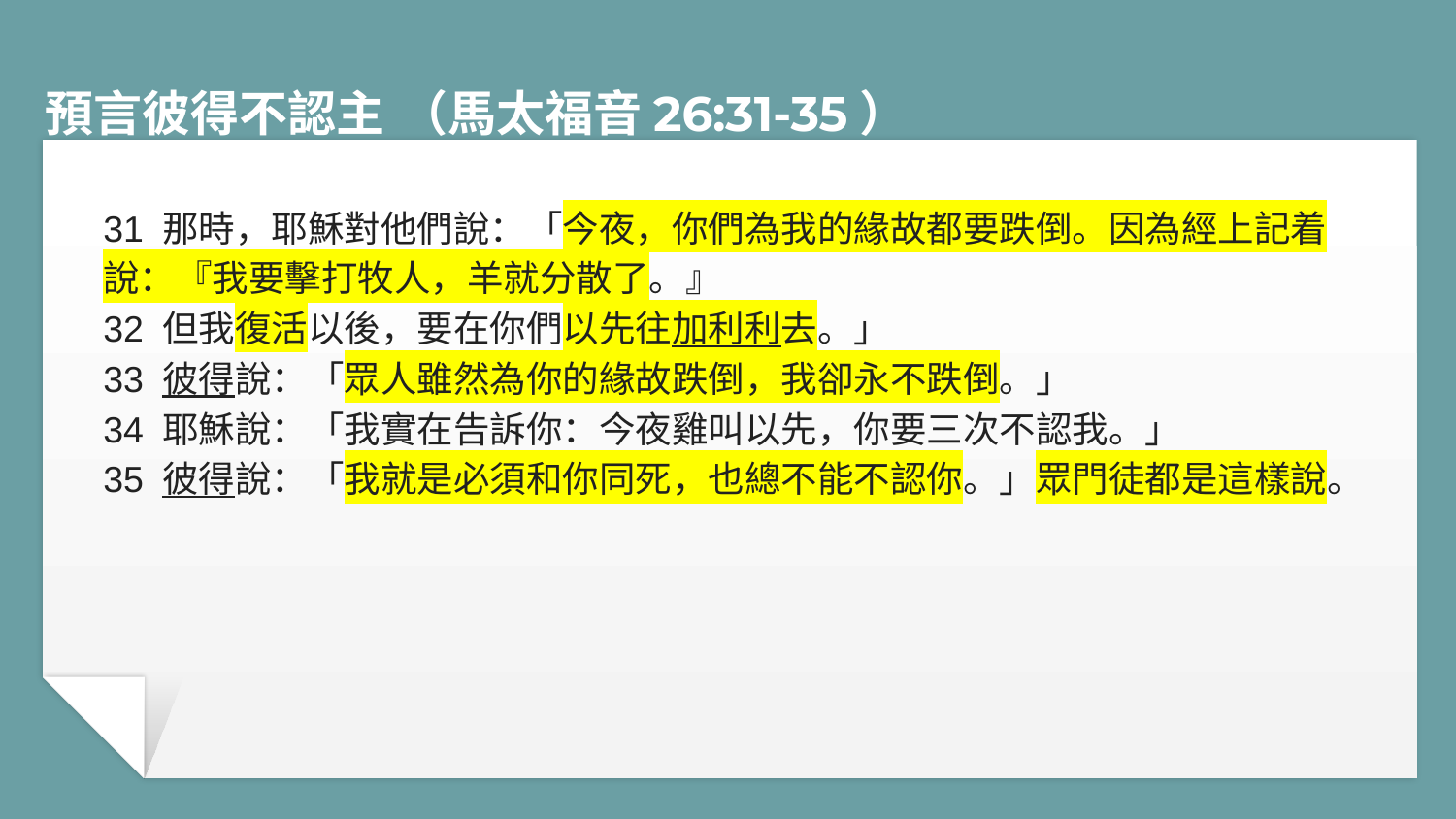

# 預言彼得不認主 （馬太福音26:31-35）
31 那時，耶穌對他們說：「今夜，你們為我的緣故都要跌倒。因為經上記着說：『我要擊打牧人，羊就分散了。』
32 但我復活以後，要在你們以先往加利利去。」
33 彼得說：「眾人雖然為你的緣故跌倒，我卻永不跌倒。」
34 耶穌說：「我實在告訴你：今夜雞叫以先，你要三次不認我。」
35 彼得說：「我就是必須和你同死，也總不能不認你。」眾門徒都是這樣說。